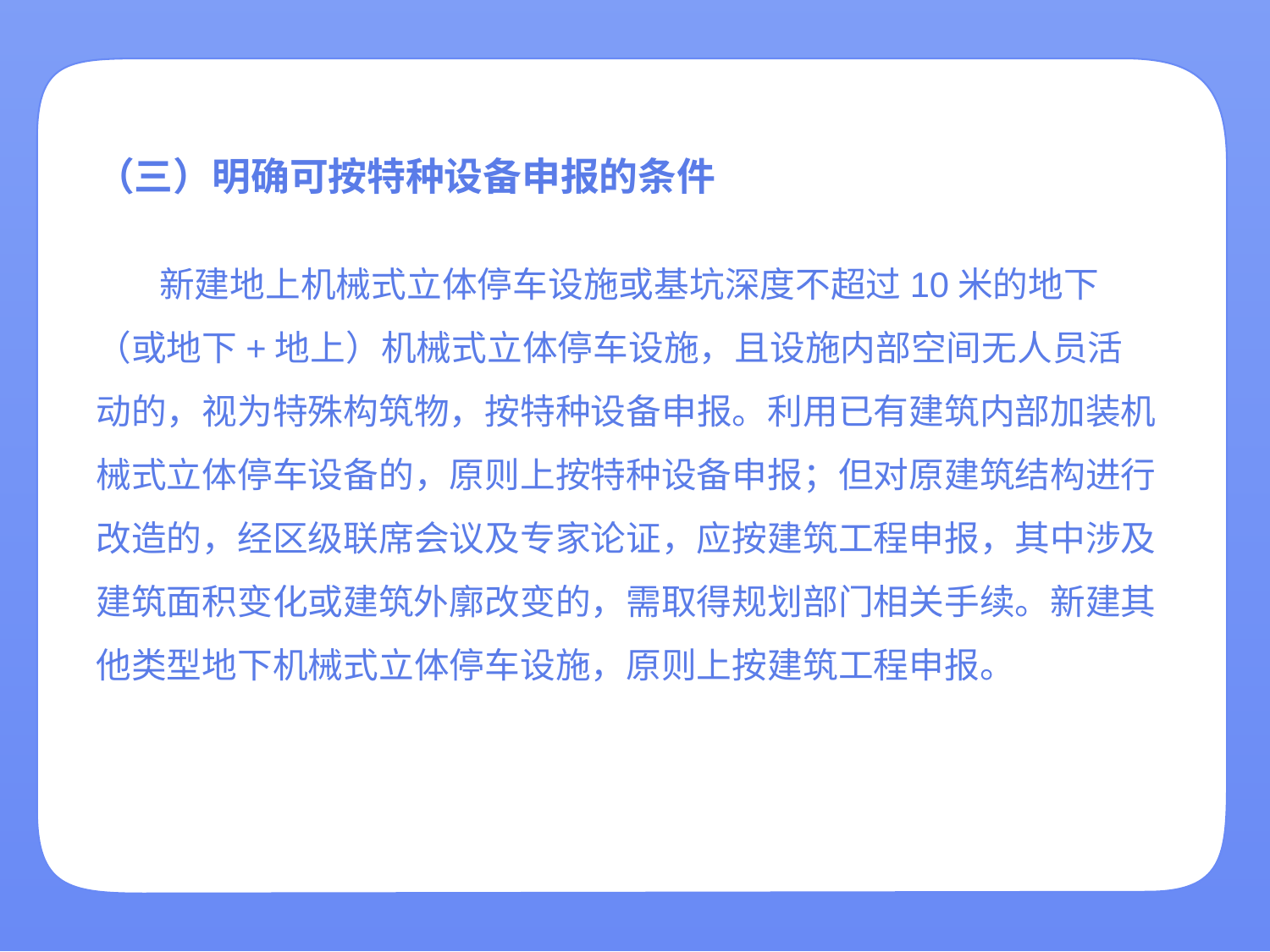

i
主 要 内 容
（二）明确（二）明确申报主体
机械式立体停车设施项目实行申报管理，由土地使用权的权利主体或其委托的单一市场主体申报。利用住宅小区业主共用设施设备建设机械式立体停车设施，应由业主委员会等业主大会执行机构组织召开业主大会，取得业主同意后实施。居民委员会要监督见证业主大会召开全过程，并在业主大会表决结果上加盖公章，相关流程应满足《中华人民共和国民法典》《辽宁省物业管理条例》《沈阳市物业管理条例》要求。业主委员会应当持加盖居民委员会的业主大会表决决议，提出建设申报申请。申报主体
机械式立体停车设施项目实行申报管理，由土地使用权的权利主体或其委托的单一市场主体申报。利用住宅小区业主共用设施设备建设机械式立体停车设施，应由业主委员会等业主大会执行机构组织召开业主大会，取得业主同意后实施。居民委员会要监督见证业主大会召开全过程，并在业主大会表决结果上加盖公章，相关流程应满足《中华人民共和国民法典》《辽宁省物业管理条例》《沈阳市物业管理条例》要求。业主委员会应当持加盖居民委员会的业主大会表决决议，提出建设申报申请。
《暂行办法》包括总则、申报与建设程序、运营管理、附则共计四章二十二条。
（三）明确可按特种设备申报的条件

       新建地上机械式立体停车设施或基坑深度不超过10米的地下（或地下+地上）机械式立体停车设施，且设施内部空间无人员活动的，视为特殊构筑物，按特种设备申报。利用已有建筑内部加装机械式立体停车设备的，原则上按特种设备申报；但对原建筑结构进行改造的，经区级联席会议及专家论证，应按建筑工程申报，其中涉及建筑面积变化或建筑外廓改变的，需取得规划部门相关手续。新建其他类型地下机械式立体停车设施，原则上按建筑工程申报。
（一）建立联席会议制度
      明确机械式立体停车设管理工作中政府各部门的职责分工，建立区联席会议制度。
       机械式立体停车设施可按特种设备或建筑工程申报，由区联席会议联合审查确定项目申报类型。
       联席会议由区建设主管部门负责组织召开，征求区自然资源、发改、财政、公安（交警）、生态环境、城管、市场监管、消防等部门意见，对项目提供材料进行联合审查，并组织专家评审，并出具审查意见（附专家评审意见）组织公示。由区建设主管部门向利害关系人公示无异议后，履行相应的备案手续。